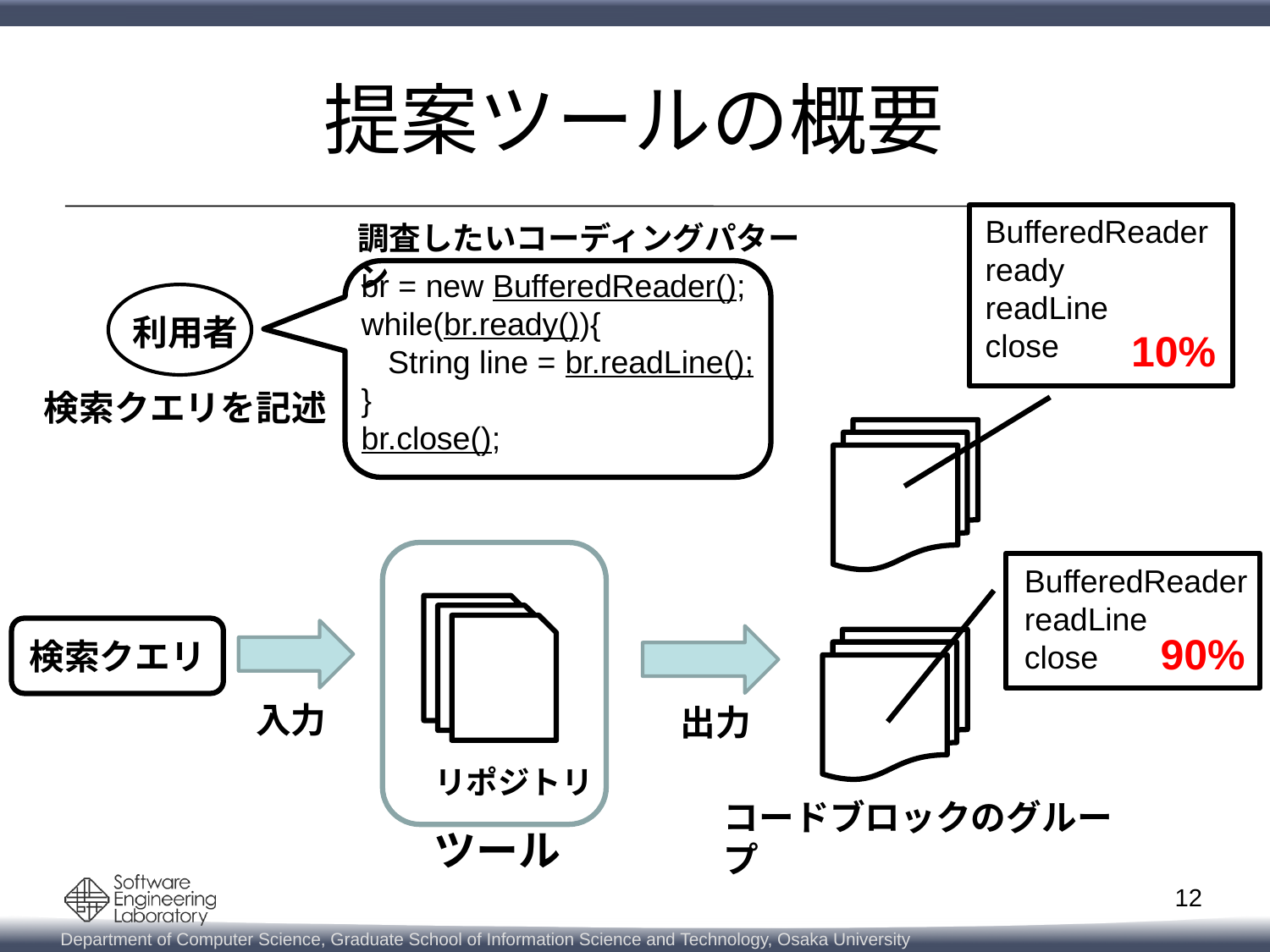

# 提案ツールの概要

BufferedReader
ready
readLine
close
調査したいコーディングパターン
br = new BufferedReader();
while(br.ready()){
   String line = br.readLine();
}
br.close();

利用者
10%
検索クエリを記述

BufferedReader
readLine
close

検索クエリ

90%

入力
出力
リポジトリ
コードブロックのグループ
ツール
12